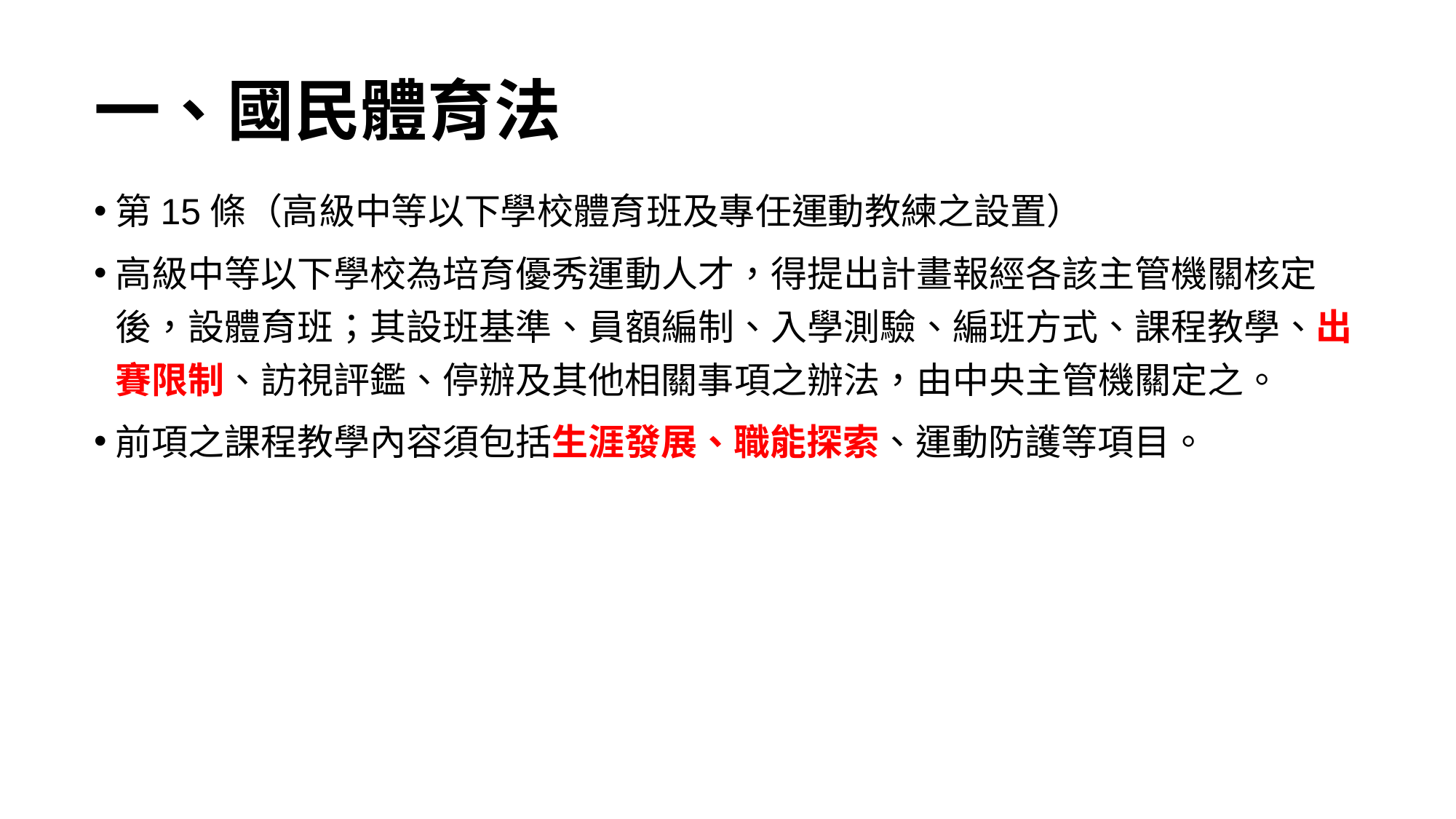

# 一、國民體育法
第15條（高級中等以下學校體育班及專任運動教練之設置）
高級中等以下學校為培育優秀運動人才，得提出計畫報經各該主管機關核定後，設體育班；其設班基準、員額編制、入學測驗、編班方式、課程教學、出賽限制、訪視評鑑、停辦及其他相關事項之辦法，由中央主管機關定之。
前項之課程教學內容須包括生涯發展、職能探索、運動防護等項目。